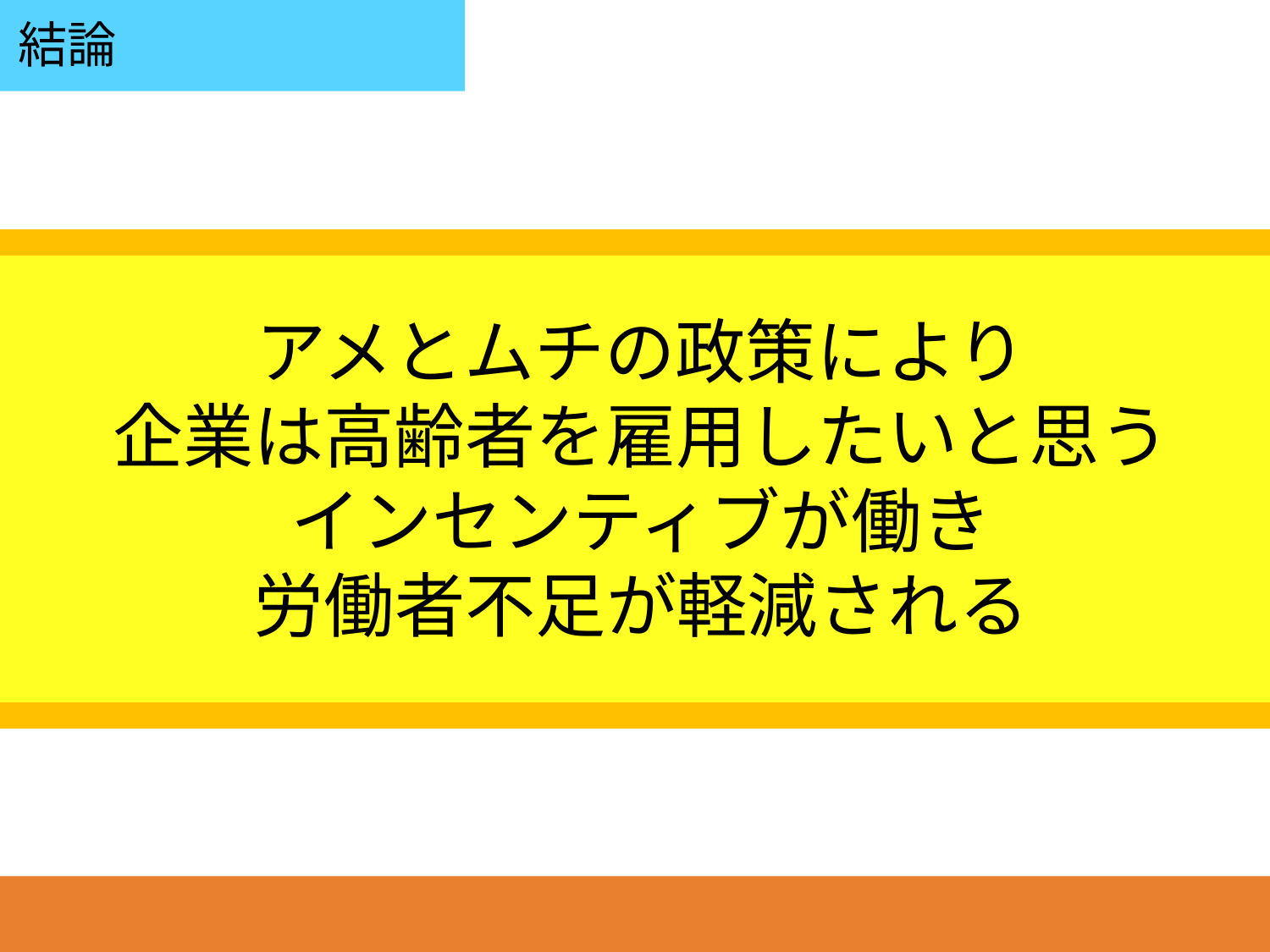

結論

アメとムチの政策により
企業は高齢者を雇用したいと思う
インセンティブが働き
労働者不足が軽減される